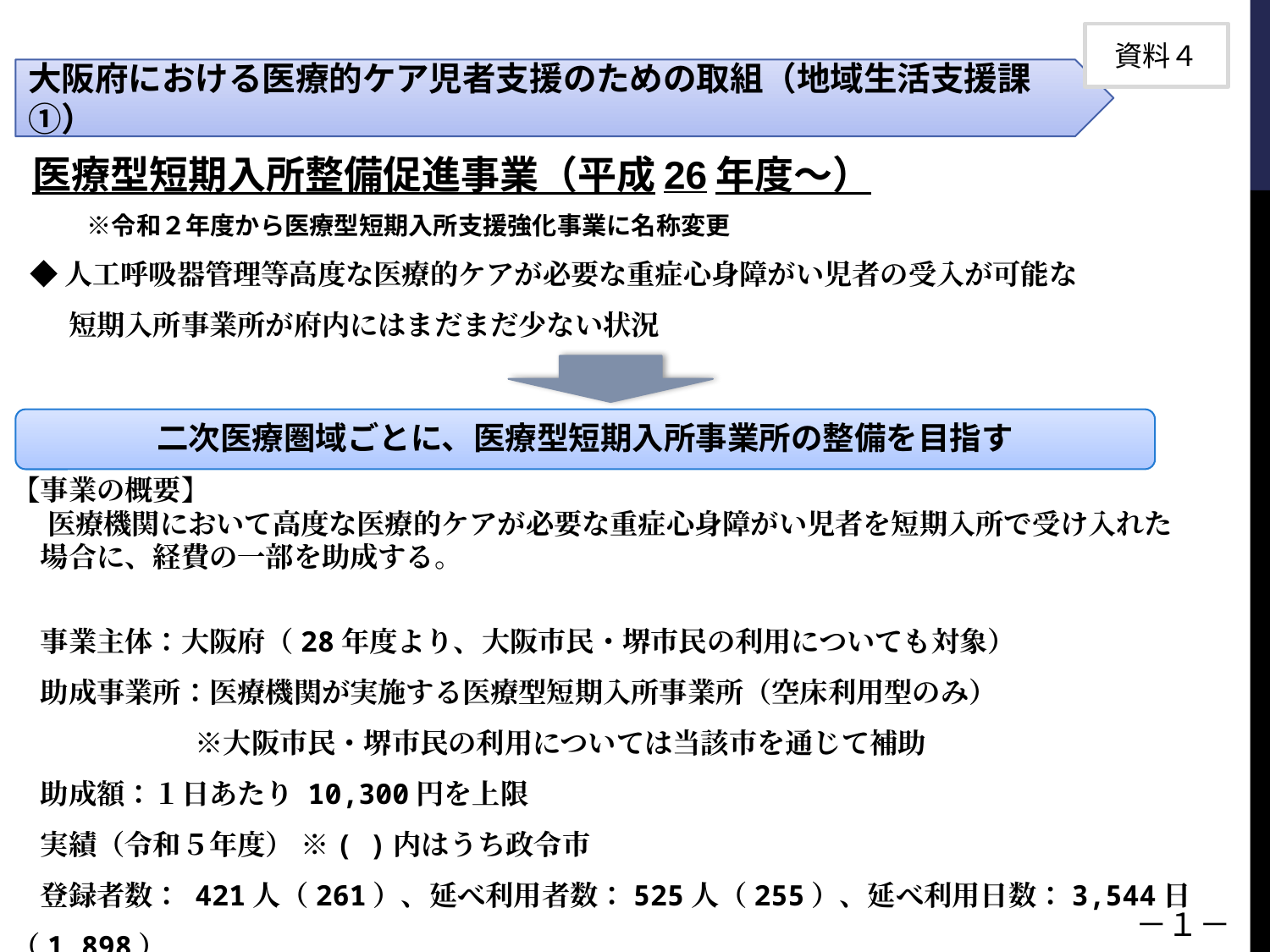

資料４
大阪府における医療的ケア児者支援のための取組（地域生活支援課①）
医療型短期入所整備促進事業（平成26年度～）
　　　※令和２年度から医療型短期入所支援強化事業に名称変更
   ◆人工呼吸器管理等高度な医療的ケアが必要な重症心身障がい児者の受入が可能な
　　短期入所事業所が府内にはまだまだ少ない状況

【事業の概要】
　 医療機関において高度な医療的ケアが必要な重症心身障がい児者を短期入所で受け入れた
　場合に、経費の一部を助成する。

　事業主体：大阪府（28年度より、大阪市民・堺市民の利用についても対象）
　助成事業所：医療機関が実施する医療型短期入所事業所（空床利用型のみ）
　　　　　　  ※大阪市民・堺市民の利用については当該市を通じて補助
　助成額：１日あたり 10,300円を上限
　実績（令和５年度） ※( )内はうち政令市
　登録者数： 421人（261）、延べ利用者数：525人（255）、延べ利用日数：3,544日（1,898）

二次医療圏域ごとに、医療型短期入所事業所の整備を目指す
－１－